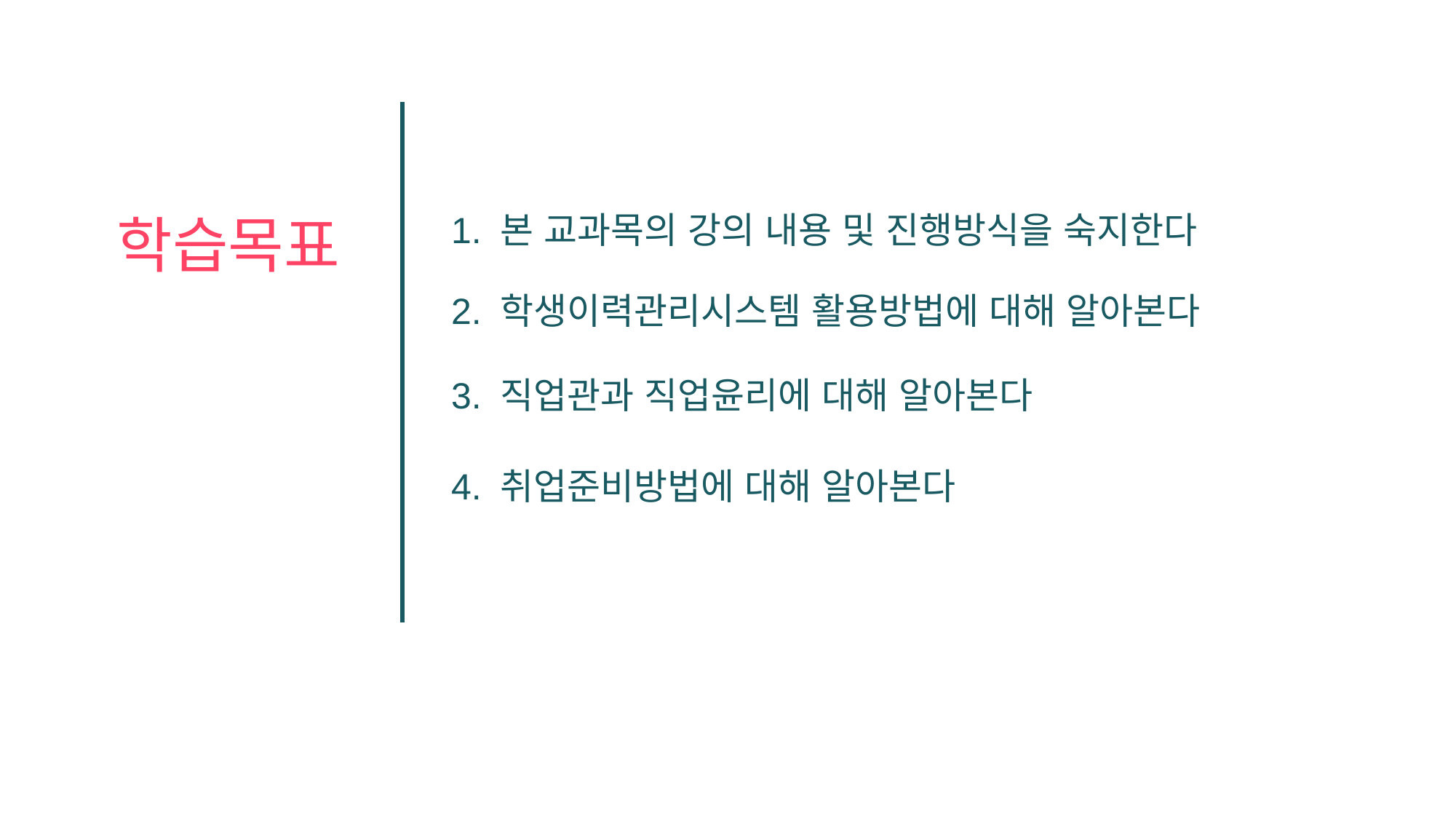

학습목표
1. 본 교과목의 강의 내용 및 진행방식을 숙지한다
2. 학생이력관리시스템 활용방법에 대해 알아본다
3. 직업관과 직업윤리에 대해 알아본다
4. 취업준비방법에 대해 알아본다